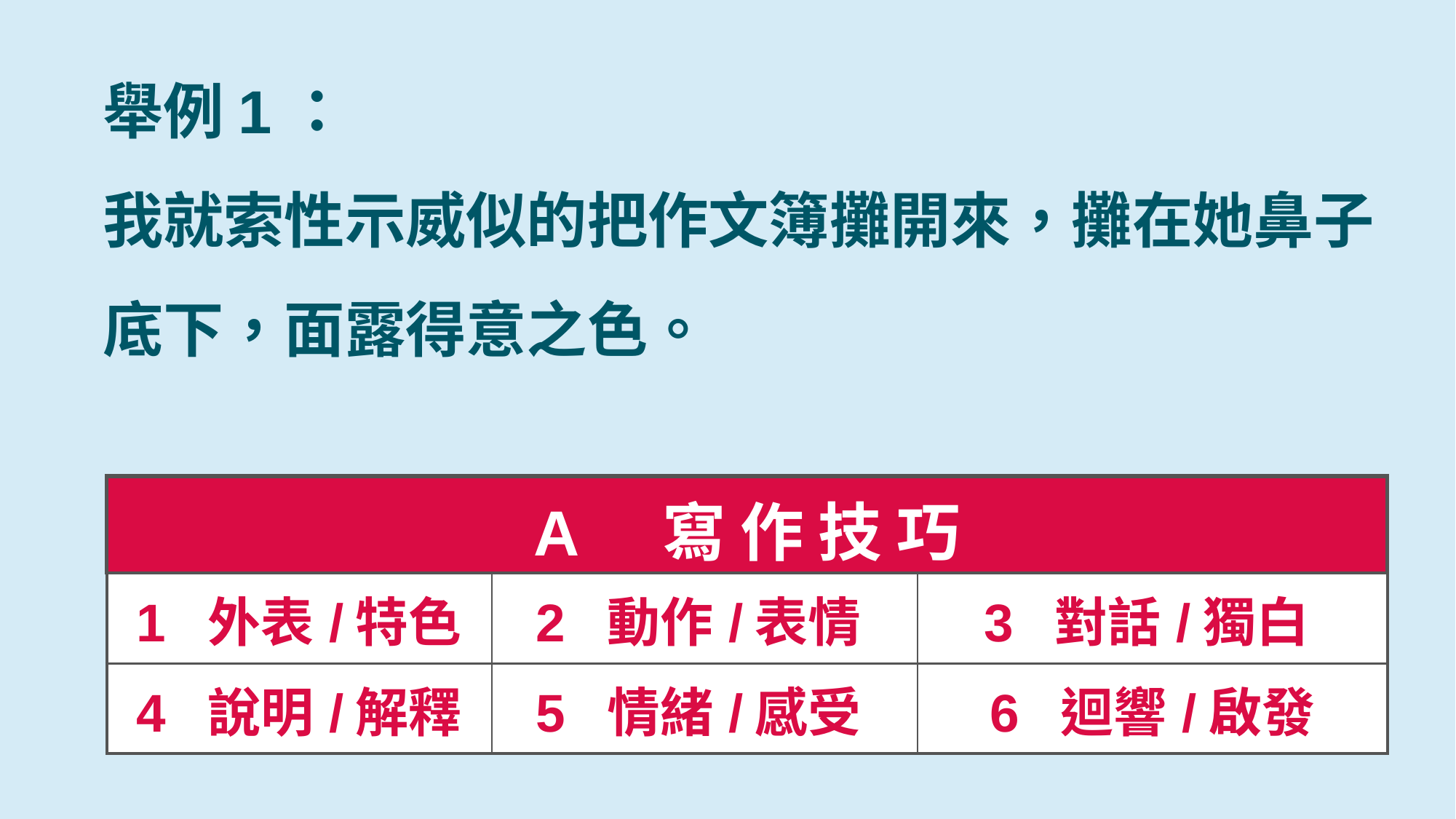

舉例1：
我就索性示威似的把作文簿攤開來，攤在她鼻子底下，面露得意之色。
| A 寫 作 技 巧 |  |  |
| --- | --- | --- |
| 1 外表/特色 | 2 動作/表情 | 3 對話/獨白 |
| 4 說明/解釋 | 5 情緒/感受 | 6 迴響/啟發 |